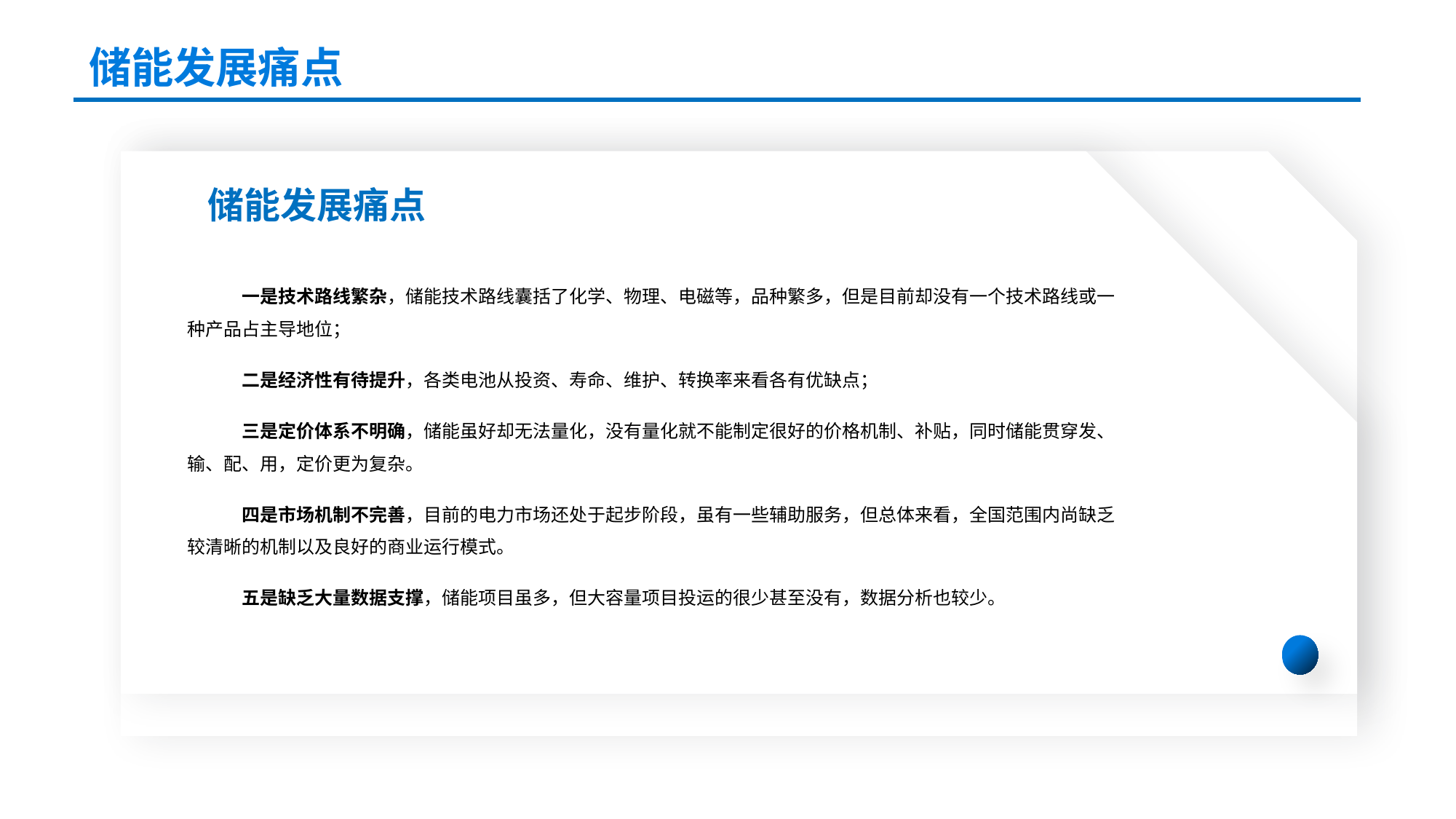

储能发展痛点

01
储能发展痛点

一是技术路线繁杂，储能技术路线囊括了化学、物理、电磁等，品种繁多，但是目前却没有一个技术路线或一种产品占主导地位；
二是经济性有待提升，各类电池从投资、寿命、维护、转换率来看各有优缺点；
三是定价体系不明确，储能虽好却无法量化，没有量化就不能制定很好的价格机制、补贴，同时储能贯穿发、输、配、用，定价更为复杂。
四是市场机制不完善，目前的电力市场还处于起步阶段，虽有一些辅助服务，但总体来看，全国范围内尚缺乏较清晰的机制以及良好的商业运行模式。
五是缺乏大量数据支撑，储能项目虽多，但大容量项目投运的很少甚至没有，数据分析也较少。
5